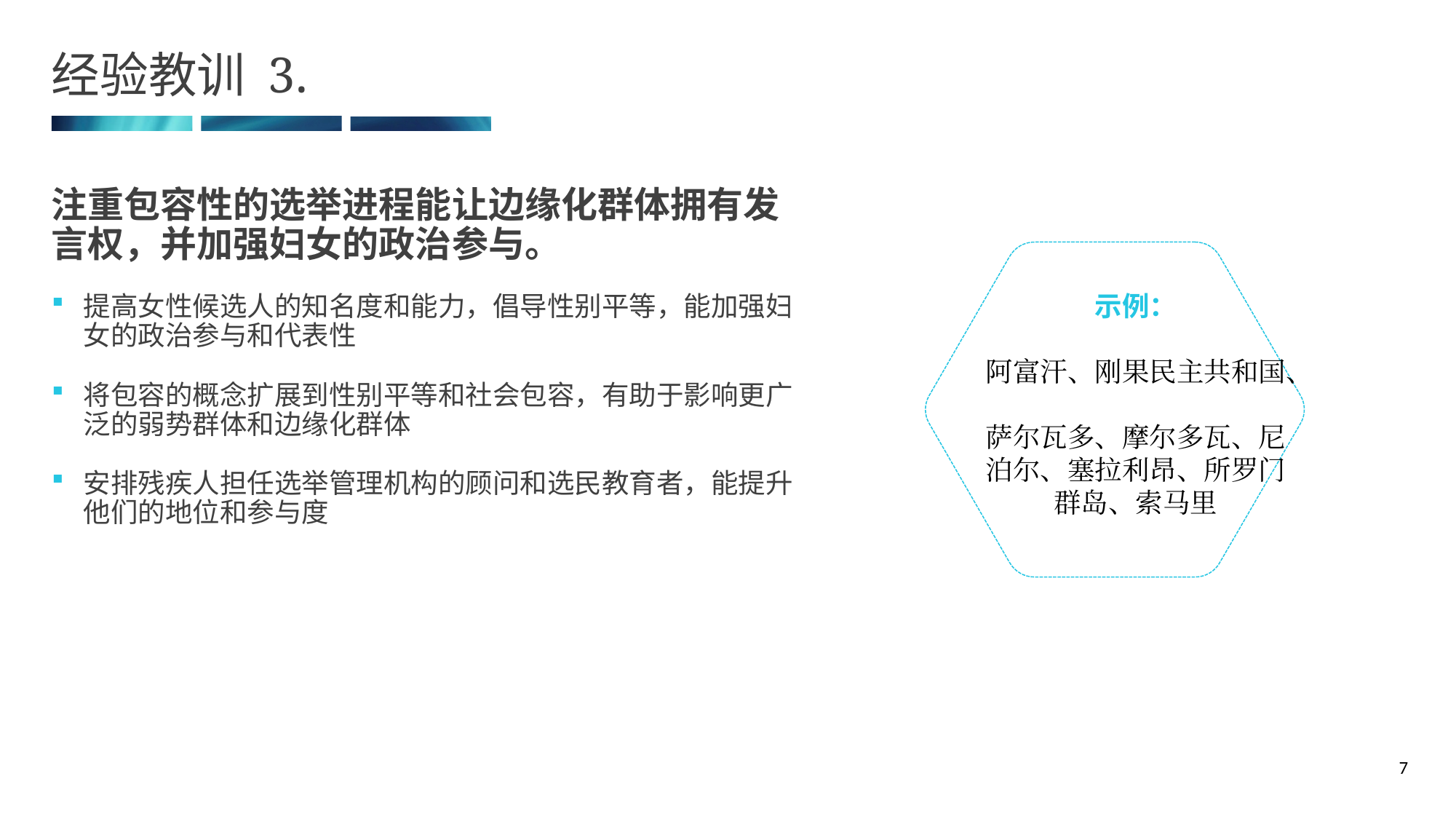

# 经验教训 3.
注重包容性的选举进程能让边缘化群体拥有发言权，并加强妇女的政治参与。

示例：

阿富汗、刚果民主共和国、
萨尔瓦多、摩尔多瓦、尼泊尔、塞拉利昂、所罗门群岛、索马里

提高女性候选人的知名度和能力，倡导性别平等，能加强妇女的政治参与和代表性

将包容的概念扩展到性别平等和社会包容，有助于影响更广泛的弱势群体和边缘化群体

安排残疾人担任选举管理机构的顾问和选民教育者，能提升他们的地位和参与度